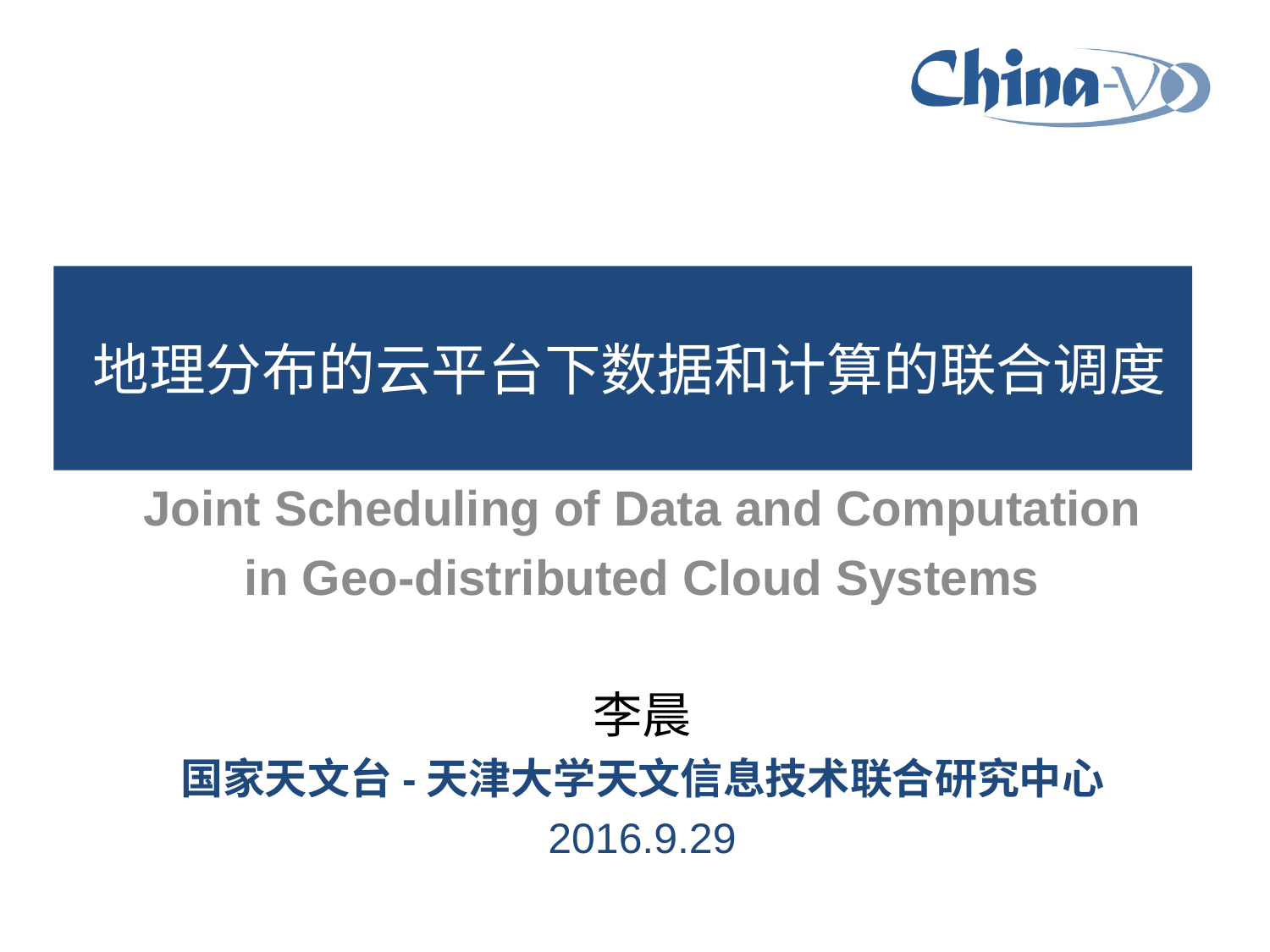

# 地理分布的云平台下数据和计算的联合调度
Joint Scheduling of Data and Computation
in Geo-distributed Cloud Systems

李晨
国家天文台-天津大学天文信息技术联合研究中心
2016.9.29